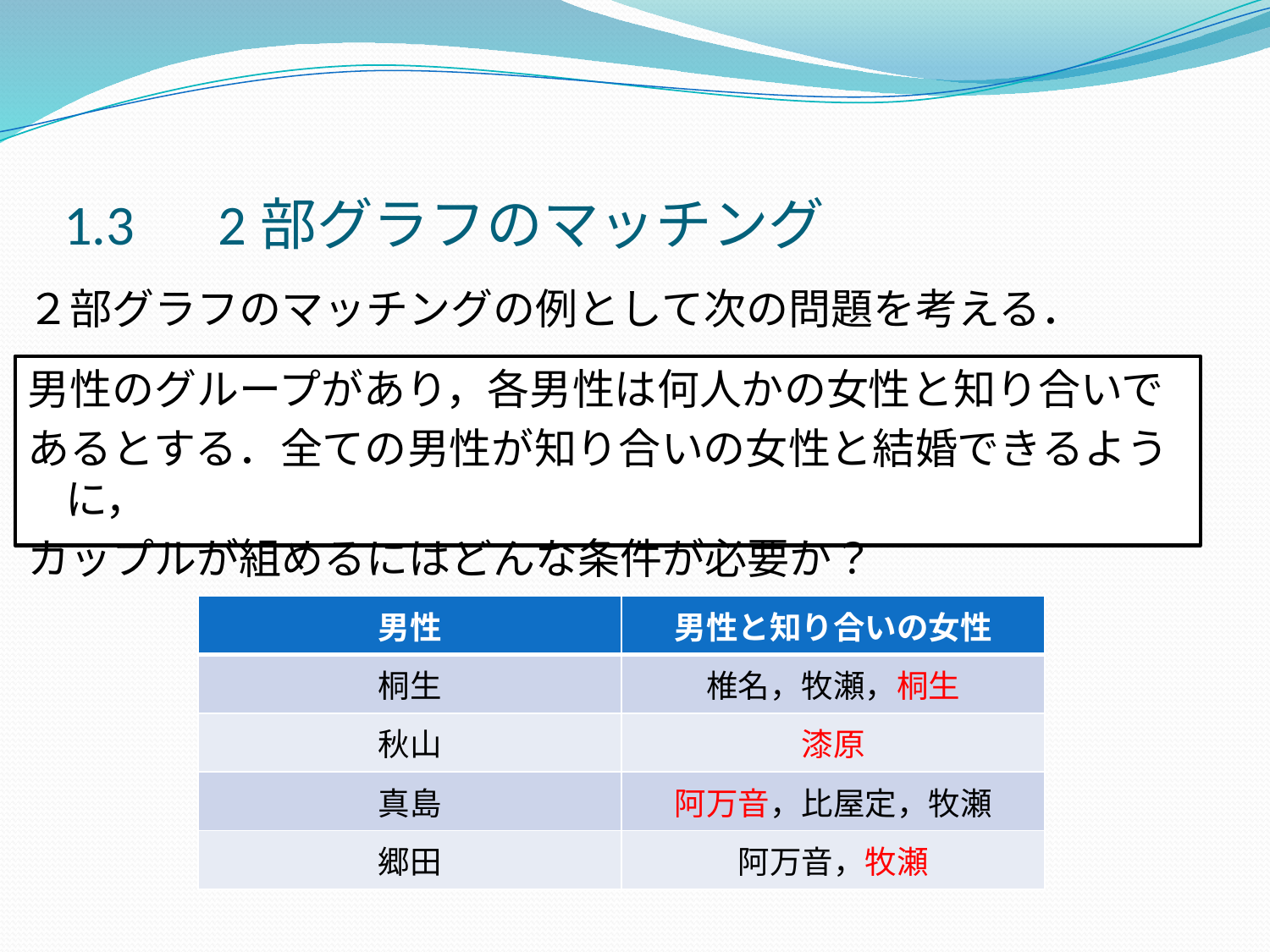

1.3　2部グラフのマッチング
２部グラフのマッチングの例として次の問題を考える．
男性のグループがあり，各男性は何人かの女性と知り合いで
あるとする．全ての男性が知り合いの女性と結婚できるように，
カップルが組めるにはどんな条件が必要か？

| 男性 | 男性と知り合いの女性 |
| --- | --- |
| 桐生 | 椎名，牧瀬，桐生 |
| 秋山 | 漆原 |
| 真島 | 阿万音，比屋定，牧瀬 |
| 郷田 | 阿万音，牧瀬 |